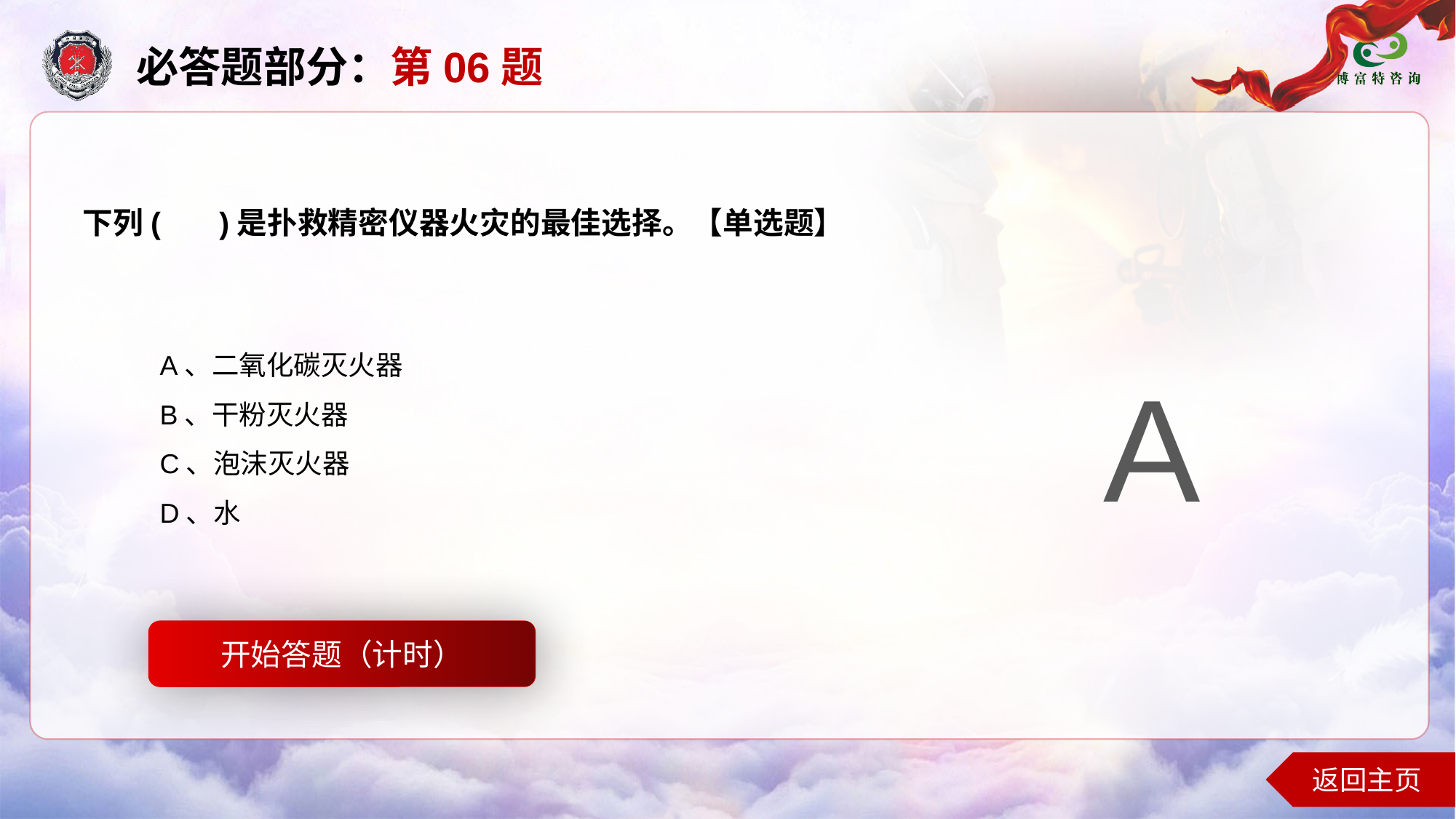

必答题部分：第06题
下列(       )是扑救精密仪器火灾的最佳选择。【单选题】
A、二氧化碳灭火器
B、干粉灭火器
C、泡沫灭火器
D、水
A
开始答题（计时）
开始答题
返回主页